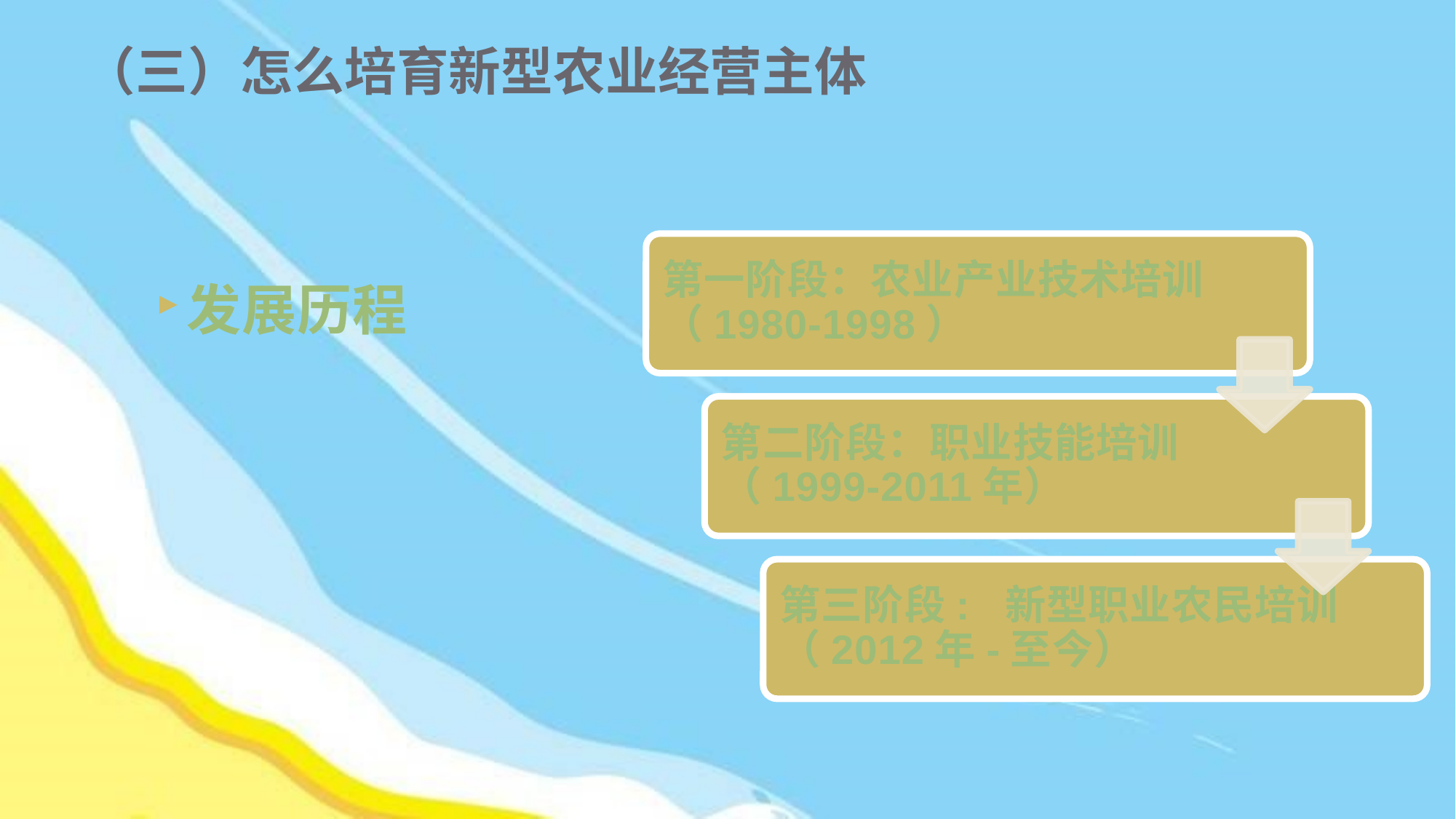

# （三）怎么培育新型农业经营主体
第一阶段：农业产业技术培训（1980-1998）
第二阶段：职业技能培训      （1999-2011年）
第三阶段:  新型职业农民培训 （2012年-至今）

发展历程